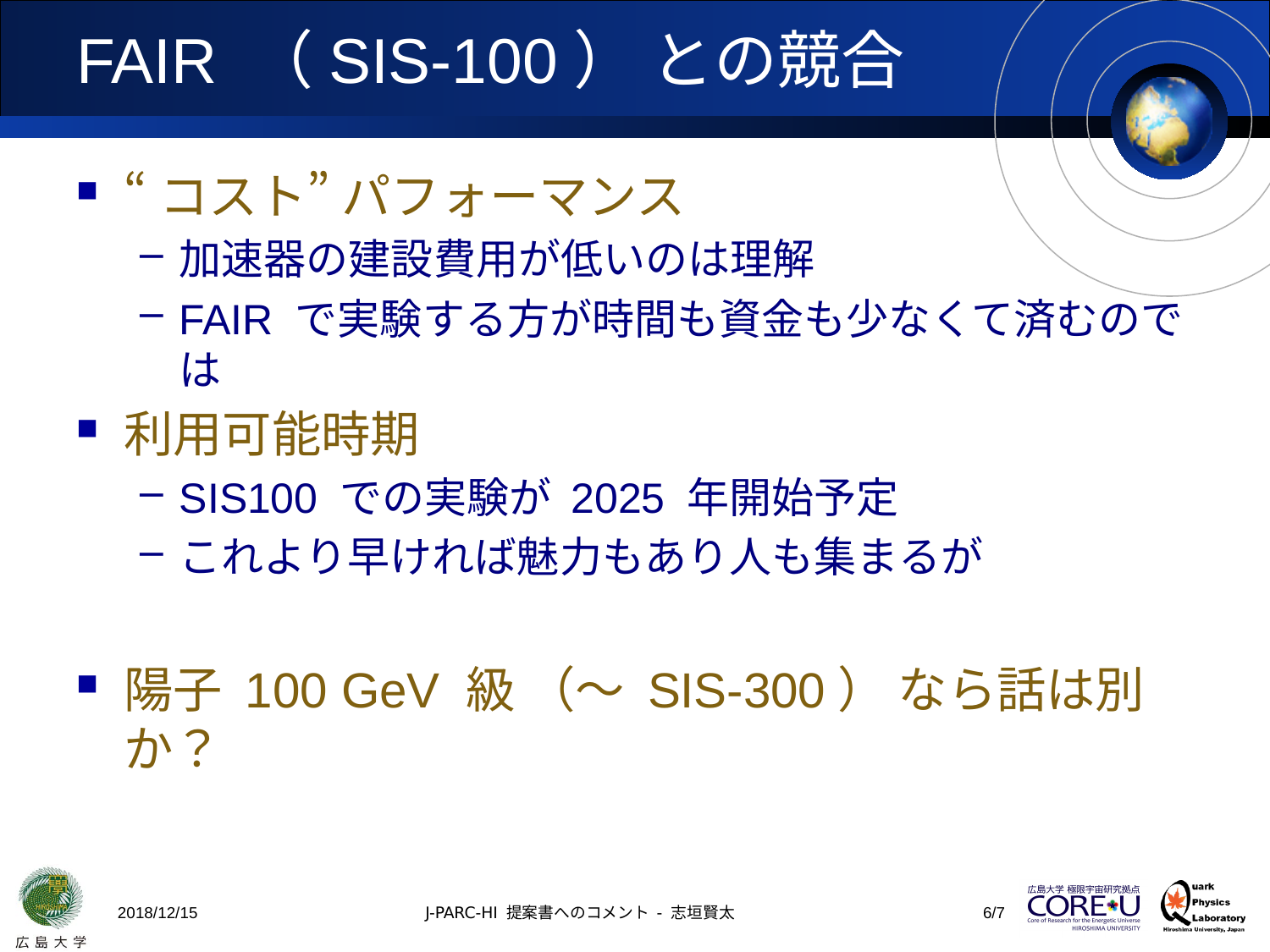

# FAIR （SIS-100） との競合
“コスト” パフォーマンス
加速器の建設費用が低いのは理解
FAIR で実験する方が時間も資金も少なくて済むのでは
利用可能時期
SIS100 での実験が 2025 年開始予定
これより早ければ魅力もあり人も集まるが

陽子 100 GeV 級 （〜 SIS-300） なら話は別か？
2018/12/15
J-PARC-HI 提案書へのコメント - 志垣賢太
6/7